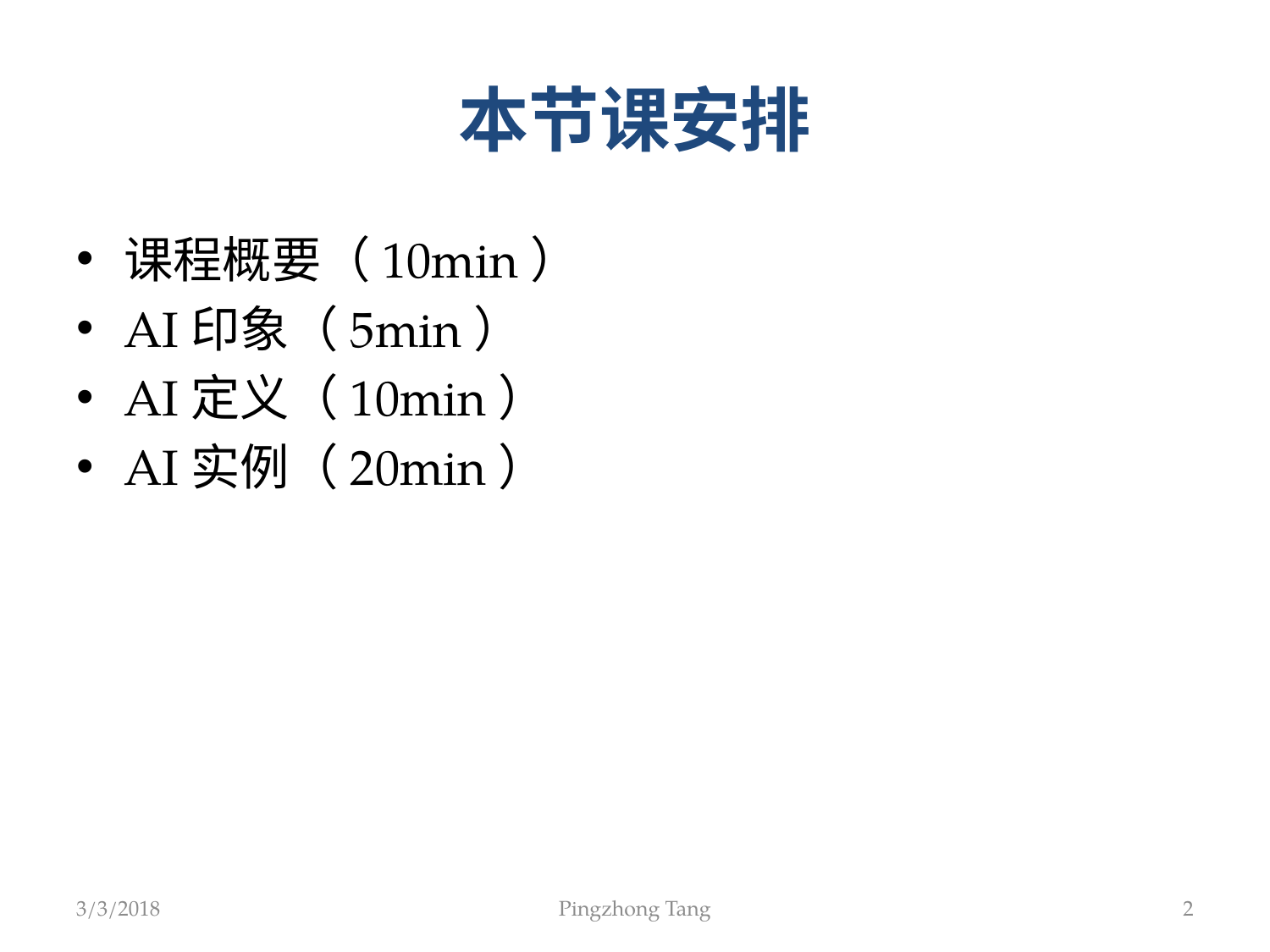

# 本节课安排
课程概要（10min）
AI印象（5min）
AI定义（10min）
AI实例（20min）

3/3/2018
Pingzhong Tang
2